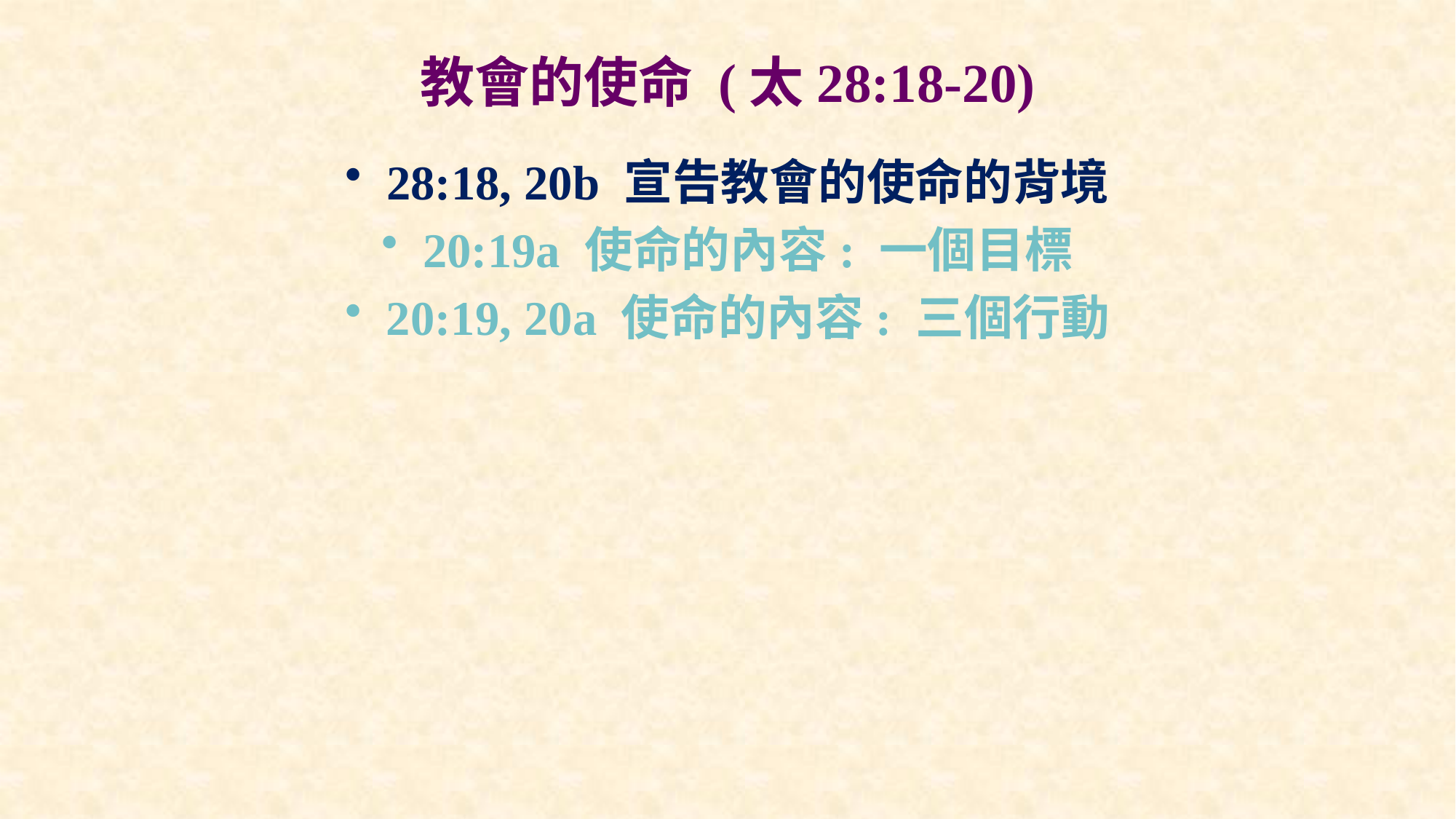

# 教會的使命 (太28:18-20)
28:18, 20b 宣告教會的使命的背境
20:19a 使命的內容: 一個目標
20:19, 20a 使命的內容: 三個行動